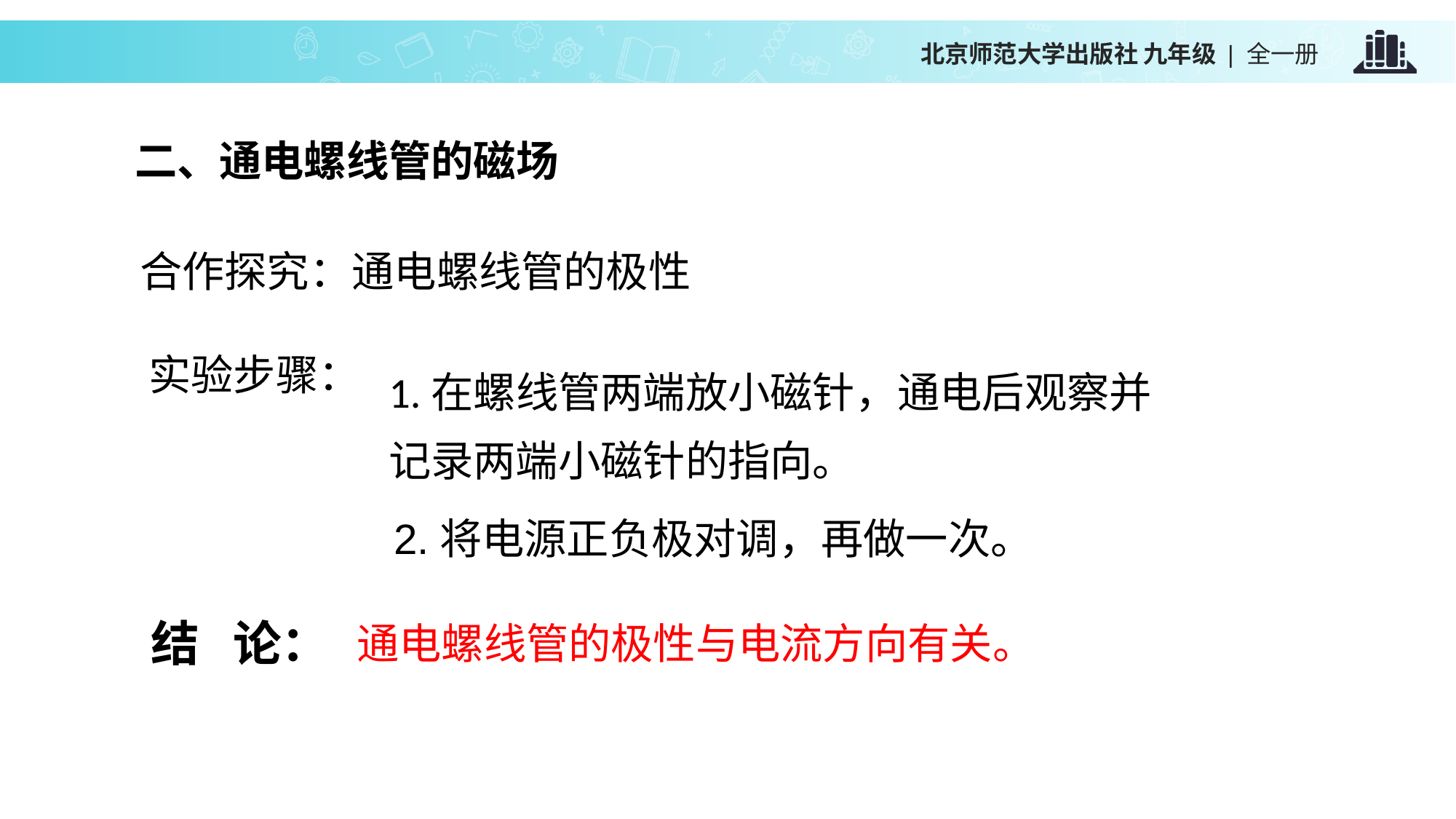

二、通电螺线管的磁场
合作探究：通电螺线管的极性

实验步骤：
1.在螺线管两端放小磁针，通电后观察并记录两端小磁针的指向。

2.将电源正负极对调，再做一次。
结   论：
 通电螺线管的极性与电流方向有关。